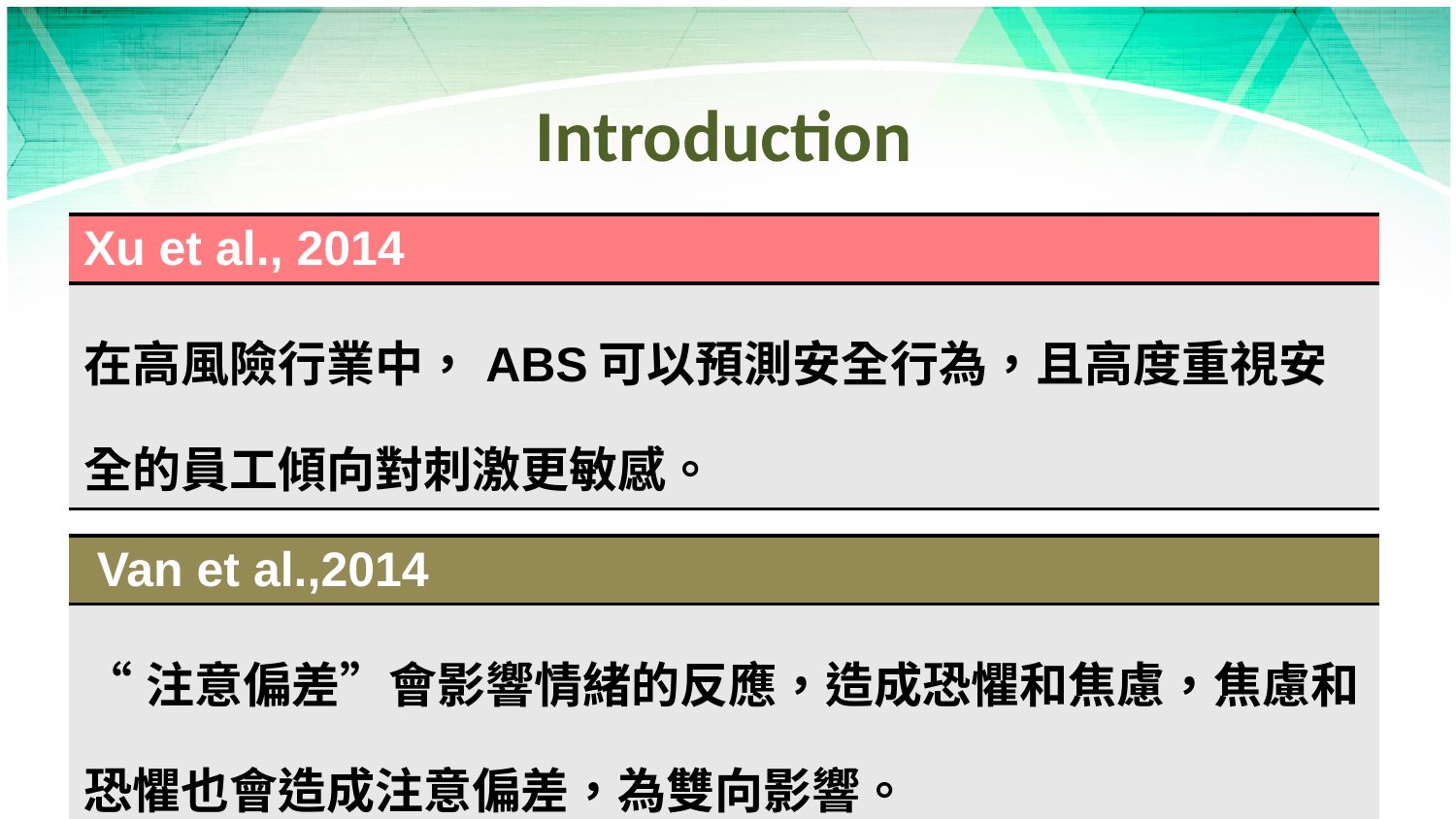

Introduction
| Xu et al., 2014 |
| --- |
| 在高風險行業中，ABS可以預測安全行為，且高度重視安全的員工傾向對刺激更敏感。 |
| Van et al.,2014 |
| --- |
| “注意偏差”會影響情緒的反應，造成恐懼和焦慮，焦慮和恐懼也會造成注意偏差，為雙向影響。 |